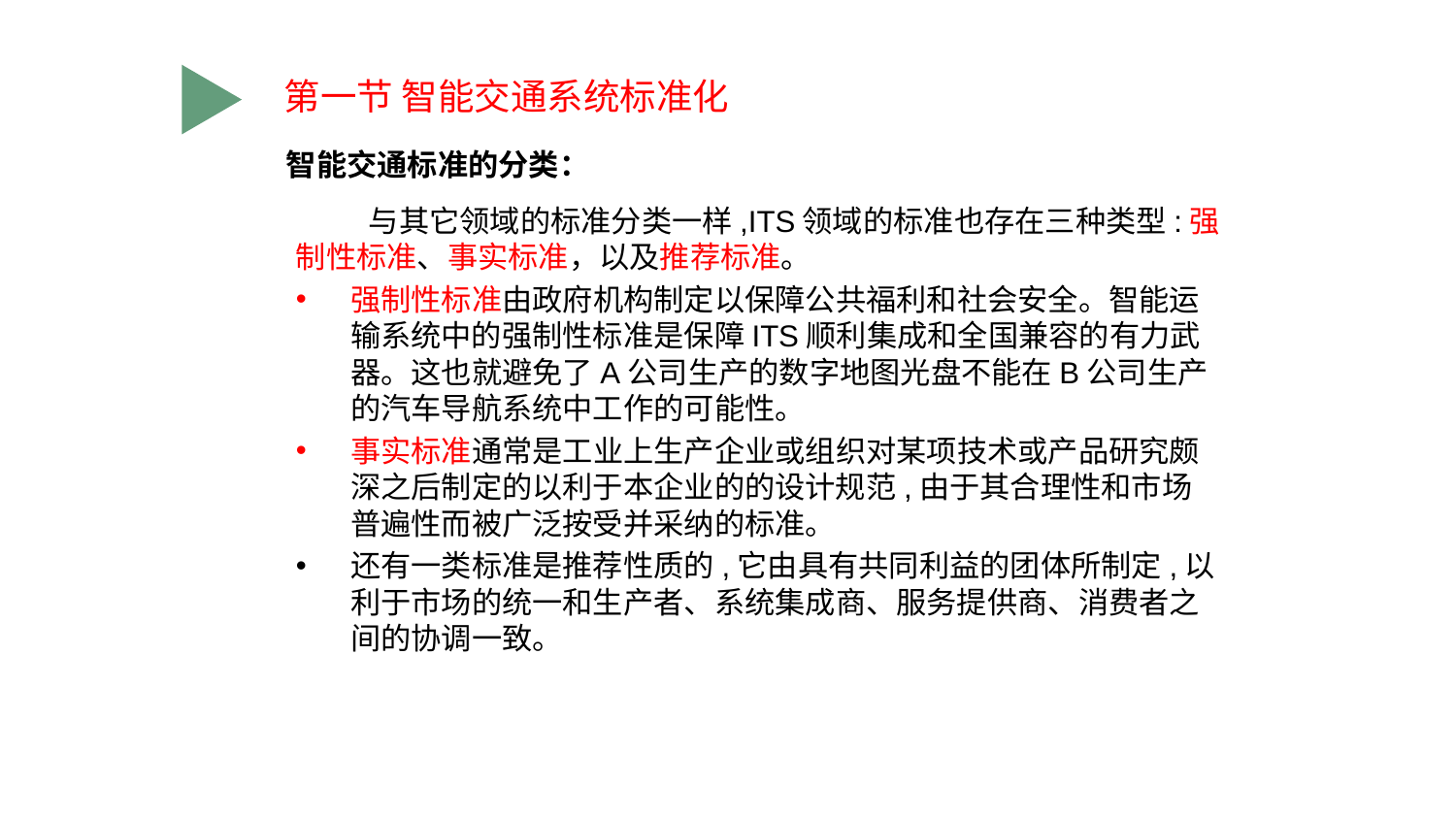

第一节 智能交通系统标准化

智能交通标准的分类：
与其它领域的标准分类一样,ITS领域的标准也存在三种类型:强制性标准、事实标准，以及推荐标准。
强制性标准由政府机构制定以保障公共福利和社会安全。智能运输系统中的强制性标准是保障ITS顺利集成和全国兼容的有力武器。这也就避免了A公司生产的数字地图光盘不能在B公司生产的汽车导航系统中工作的可能性。
事实标准通常是工业上生产企业或组织对某项技术或产品研究颇深之后制定的以利于本企业的的设计规范,由于其合理性和市场普遍性而被广泛按受并采纳的标准。
还有一类标准是推荐性质的,它由具有共同利益的团体所制定,以利于市场的统一和生产者、系统集成商、服务提供商、消费者之间的协调一致。